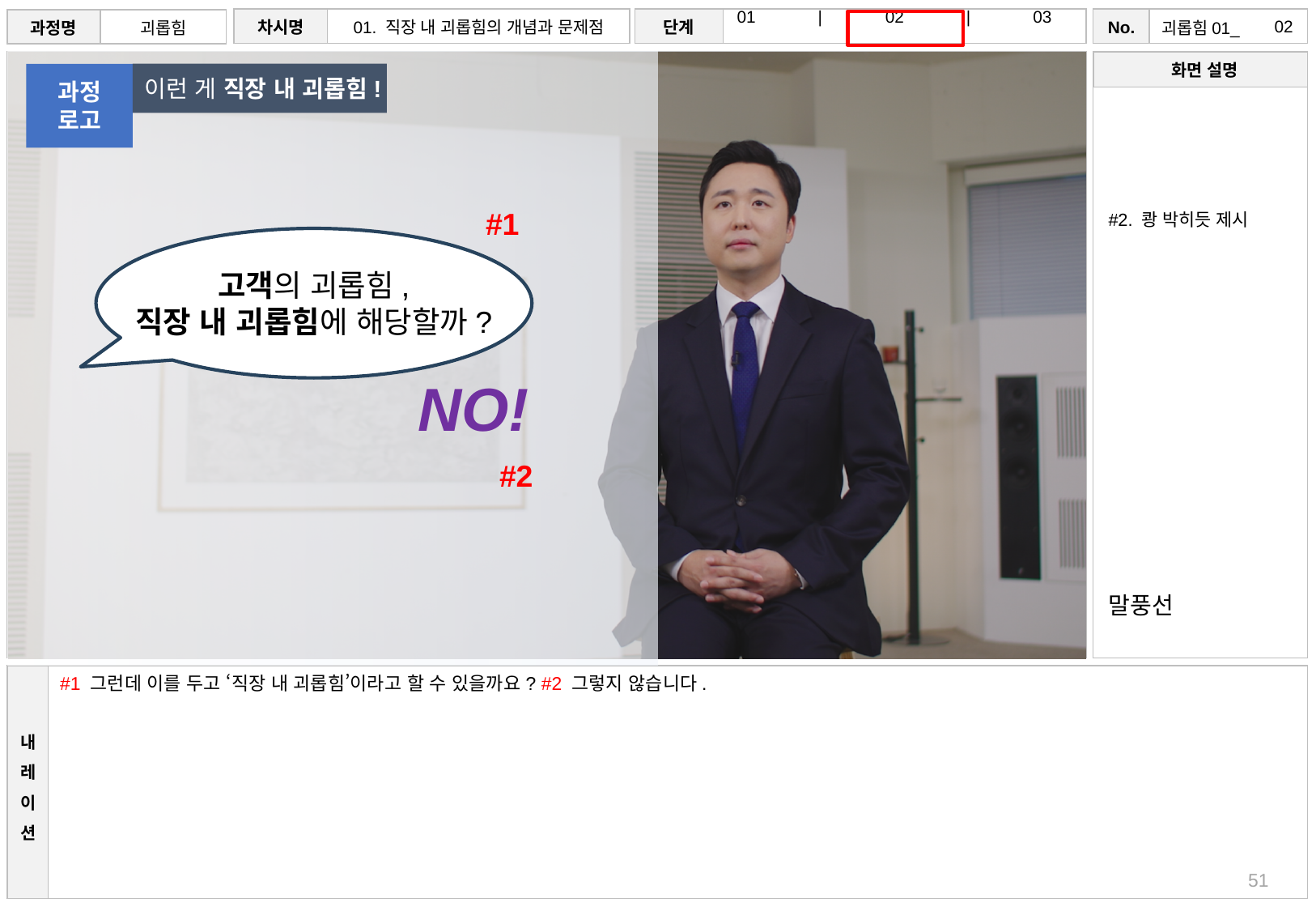

# 02
이런 게 직장 내 괴롭힘!
과정
로고
#1
#2. 쾅 박히듯 제시
고객의 괴롭힘,
직장 내 괴롭힘에 해당할까?
NO!
#2
말풍선
#1 그런데 이를 두고 ‘직장 내 괴롭힘’이라고 할 수 있을까요? #2 그렇지 않습니다.
51